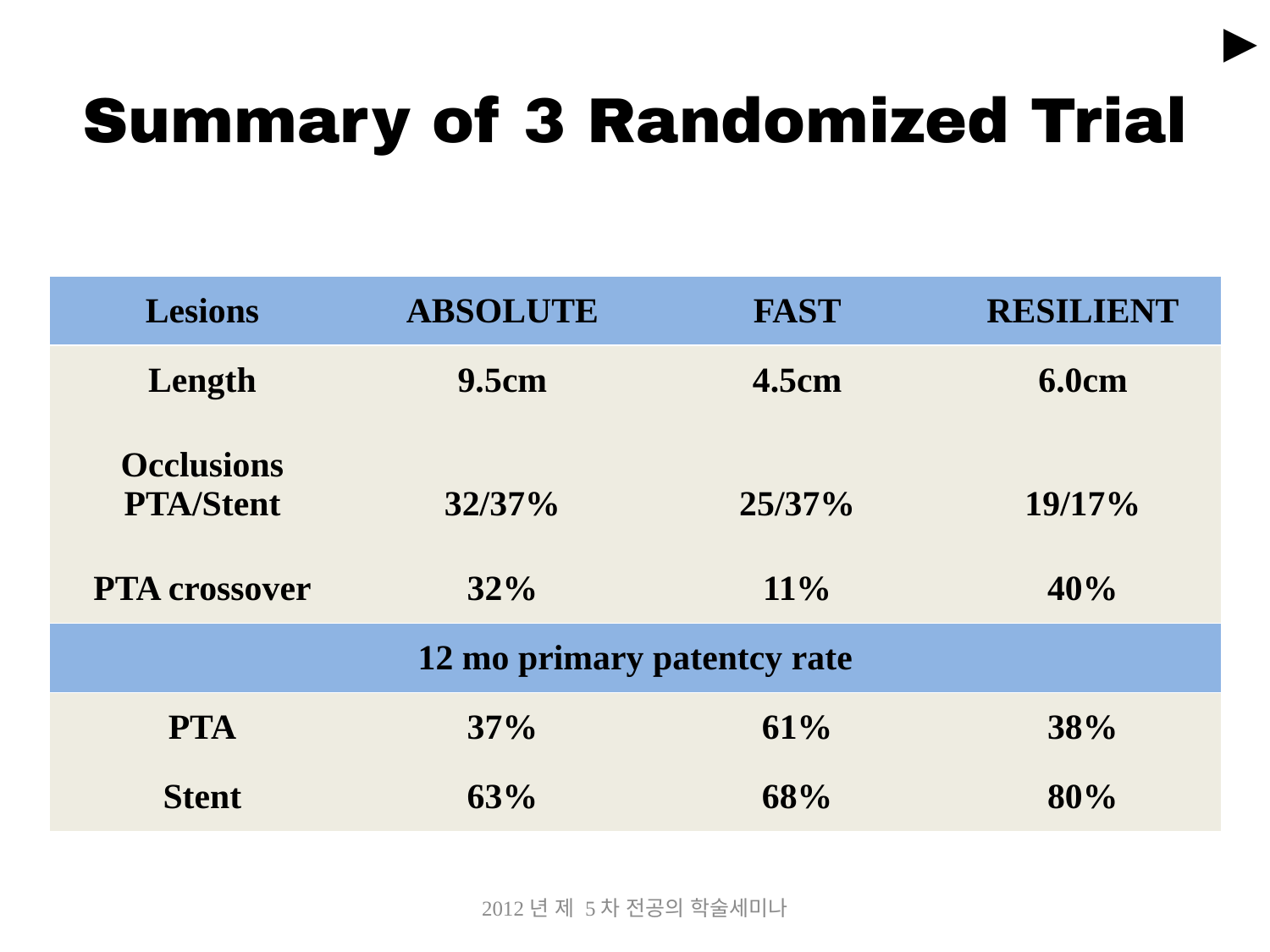

►
# Summary of 3 Randomized Trial
| Lesions | ABSOLUTE | FAST | RESILIENT |
| --- | --- | --- | --- |
| Length | 9.5cm | 4.5cm | 6.0cm |
| Occlusions PTA/Stent | 32/37% | 25/37% | 19/17% |
| PTA crossover | 32% | 11% | 40% |
| 12 mo primary patentcy rate |  |  |  |
| PTA | 37% | 61% | 38% |
| Stent | 63% | 68% | 80% |
2012년 제 5차 전공의 학술세미나